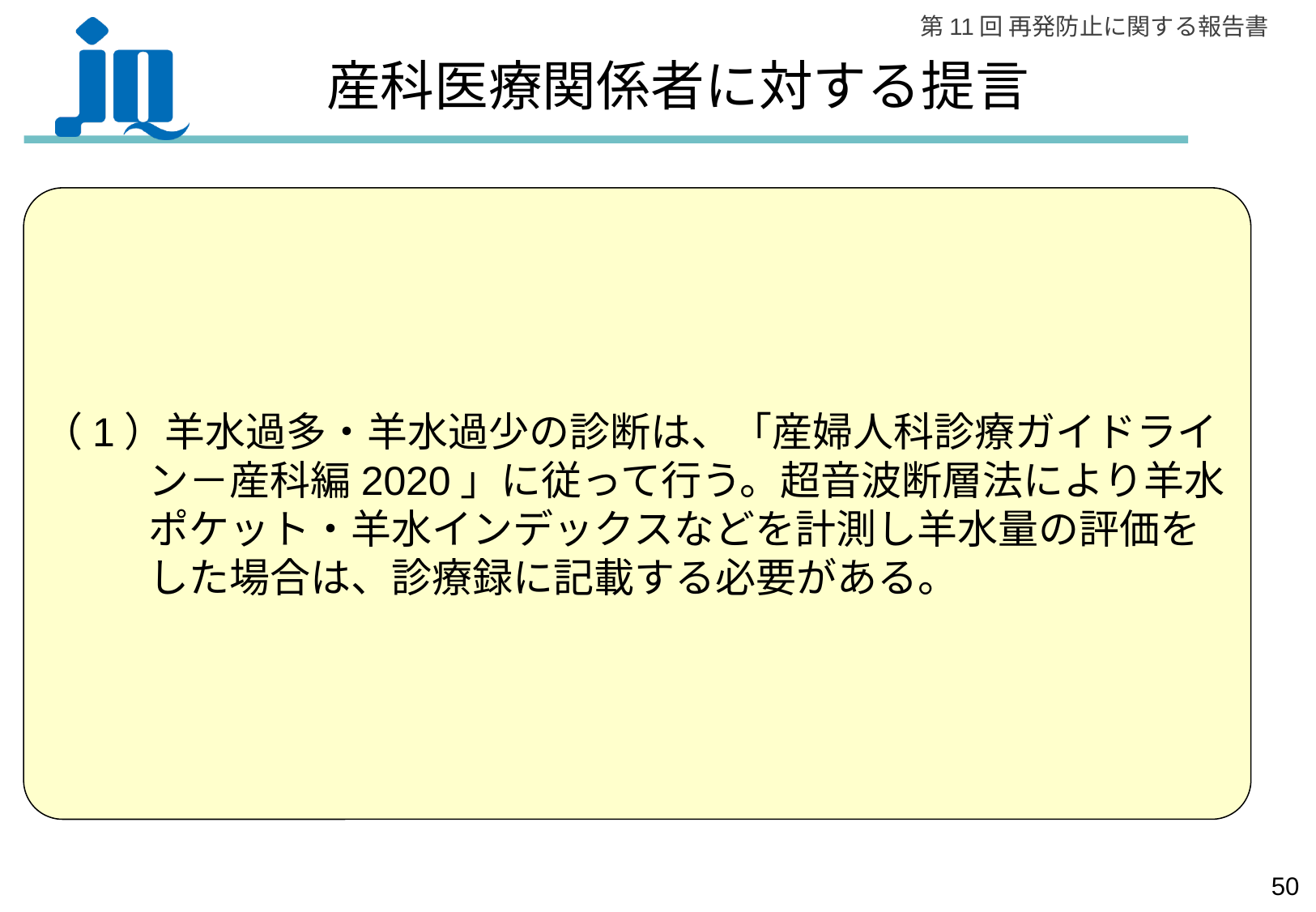

産科医療関係者に対する提言
（1）羊水過多・羊水過少の診断は、「産婦人科診療ガイドライン－産科編2020」に従って行う。超音波断層法により羊水ポケット・羊水インデックスなどを計測し羊水量の評価をした場合は、診療録に記載する必要がある。
50